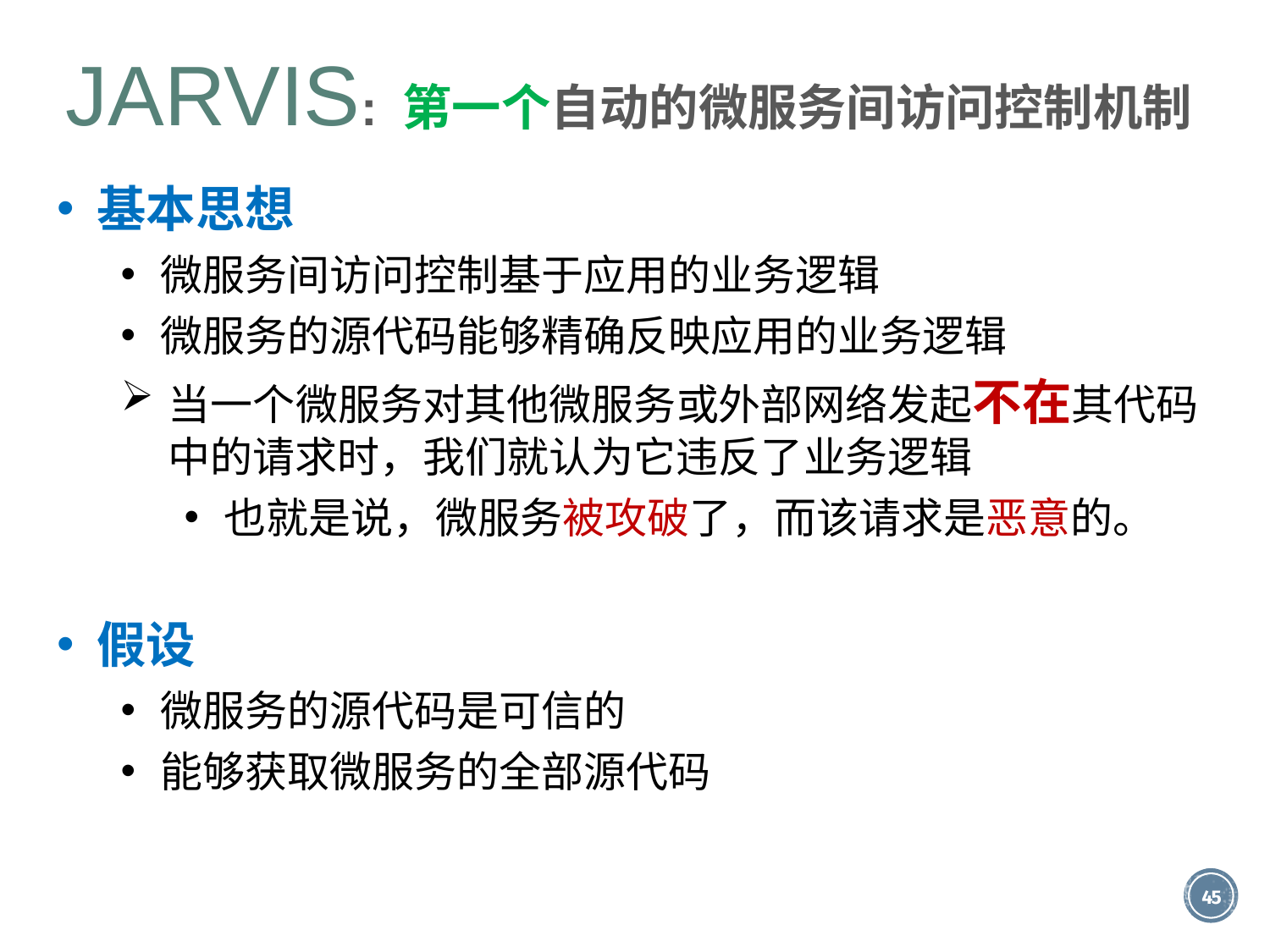

JARVIS: 第一个自动的微服务间访问控制机制
基本思想
微服务间访问控制基于应用的业务逻辑
微服务的源代码能够精确反映应用的业务逻辑
当一个微服务对其他微服务或外部网络发起不在其代码中的请求时，我们就认为它违反了业务逻辑
也就是说，微服务被攻破了，而该请求是恶意的。

假设
微服务的源代码是可信的
能够获取微服务的全部源代码

45